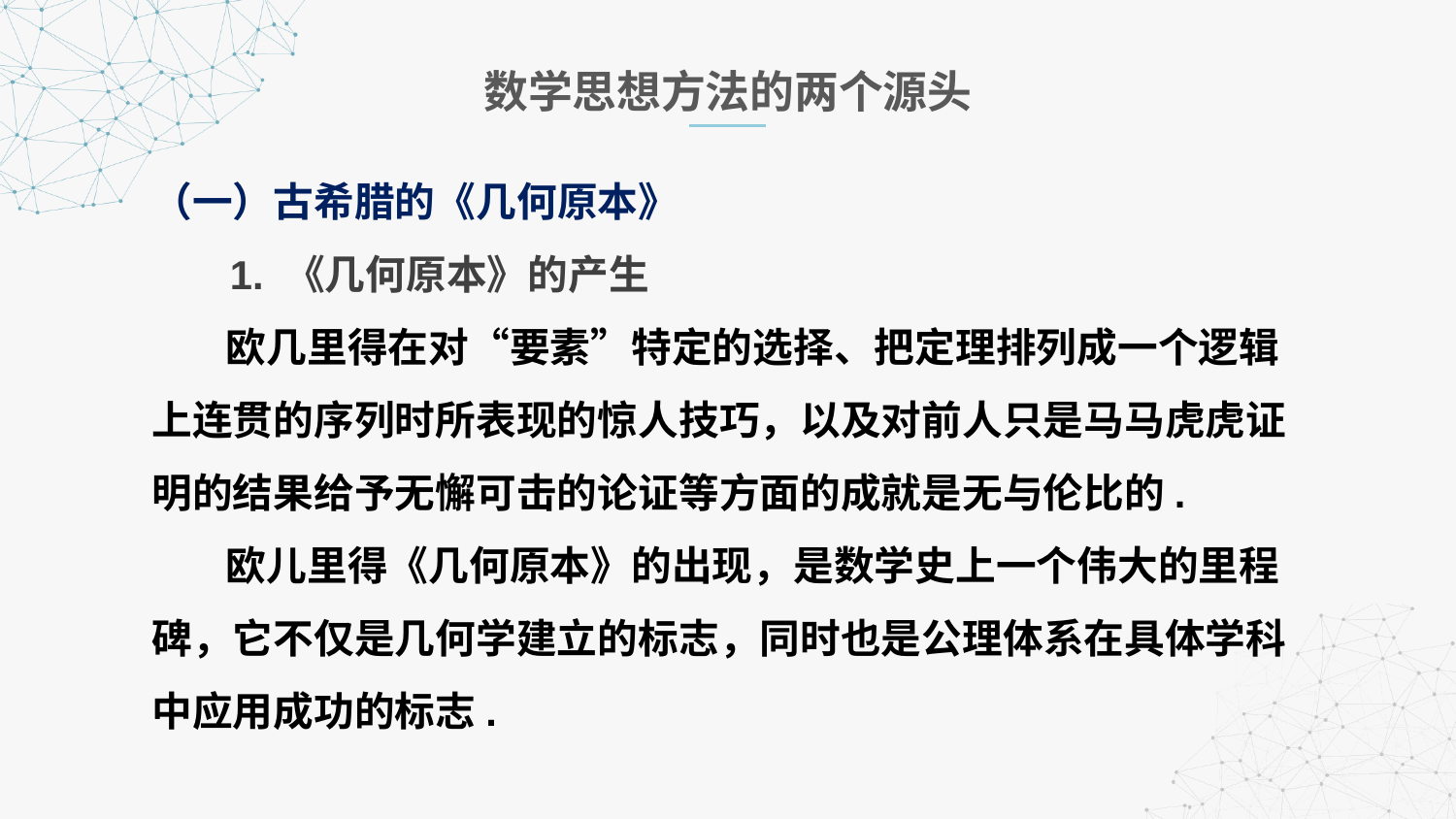

数学思想方法的两个源头
（一）古希腊的《几何原本》
       1. 《几何原本》的产生
       欧几里得在对“要素”特定的选择、把定理排列成一个逻辑上连贯的序列时所表现的惊人技巧，以及对前人只是马马虎虎证明的结果给予无懈可击的论证等方面的成就是无与伦比的.
       欧儿里得《几何原本》的出现，是数学史上一个伟大的里程碑，它不仅是几何学建立的标志，同时也是公理体系在具体学科中应用成功的标志.